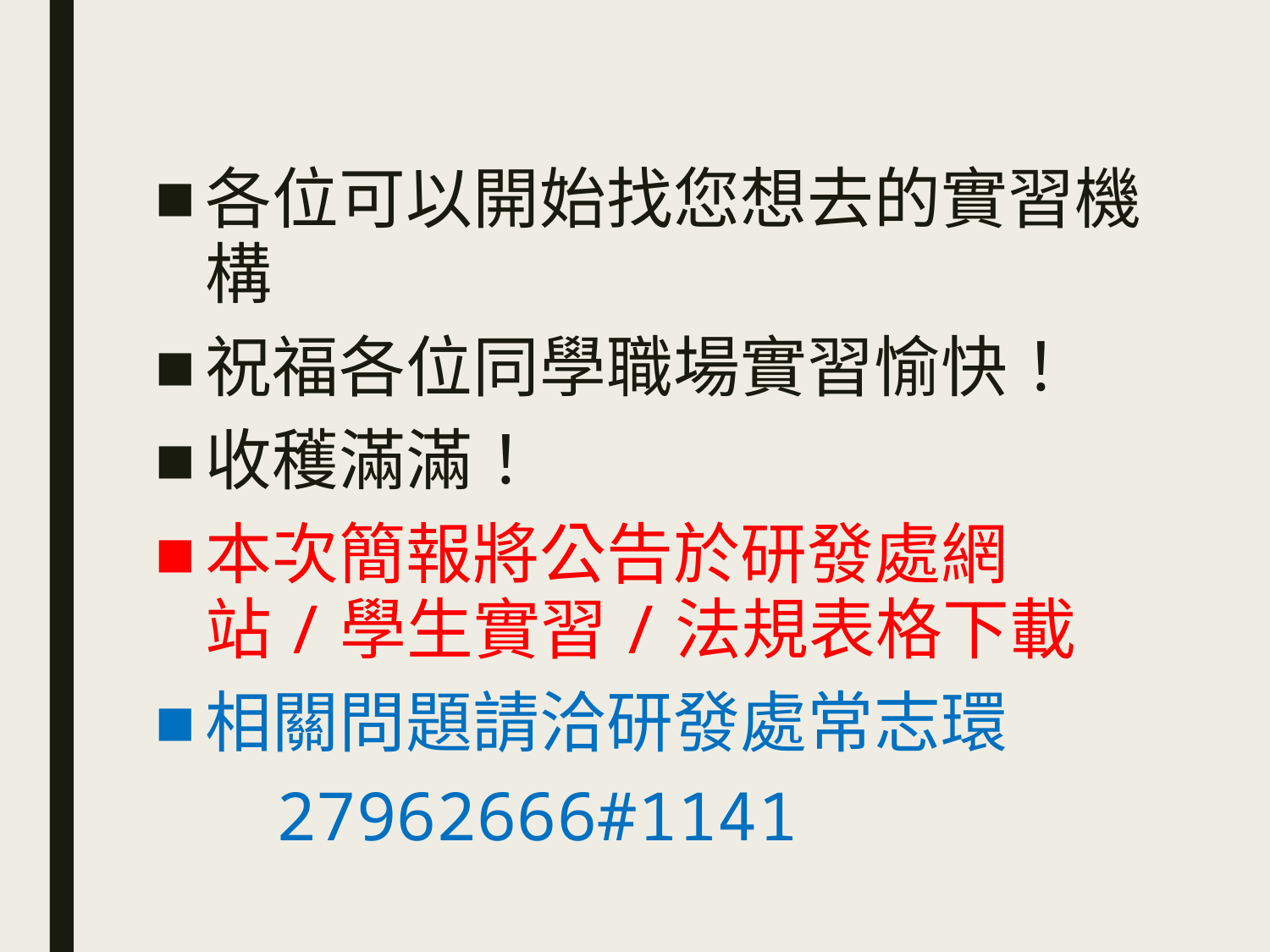

各位可以開始找您想去的實習機構
祝福各位同學職場實習愉快！
收穫滿滿！
本次簡報將公告於研發處網站/學生實習/法規表格下載
相關問題請洽研發處常志環
   27962666#1141